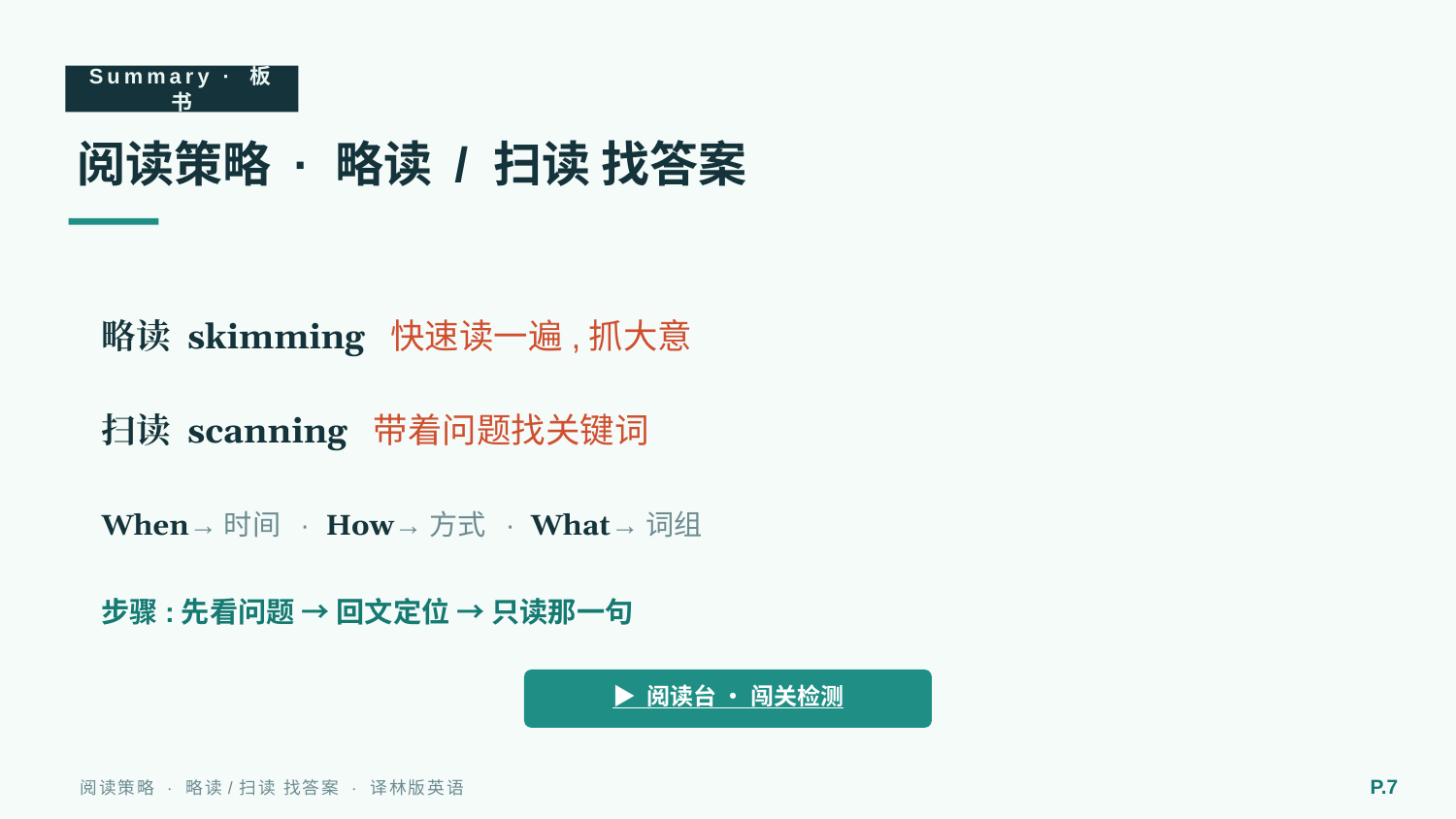

Summary · 板书

阅读策略 · 略读 / 扫读 找答案

略读 skimming  快速读一遍,抓大意
扫读 scanning  带着问题找关键词
When→时间  ·  How→方式  ·  What→词组
步骤:先看问题 → 回文定位 → 只读那一句
▶  阅读台 · 闯关检测

P.7
阅读策略 · 略读/扫读 找答案 · 译林版英语